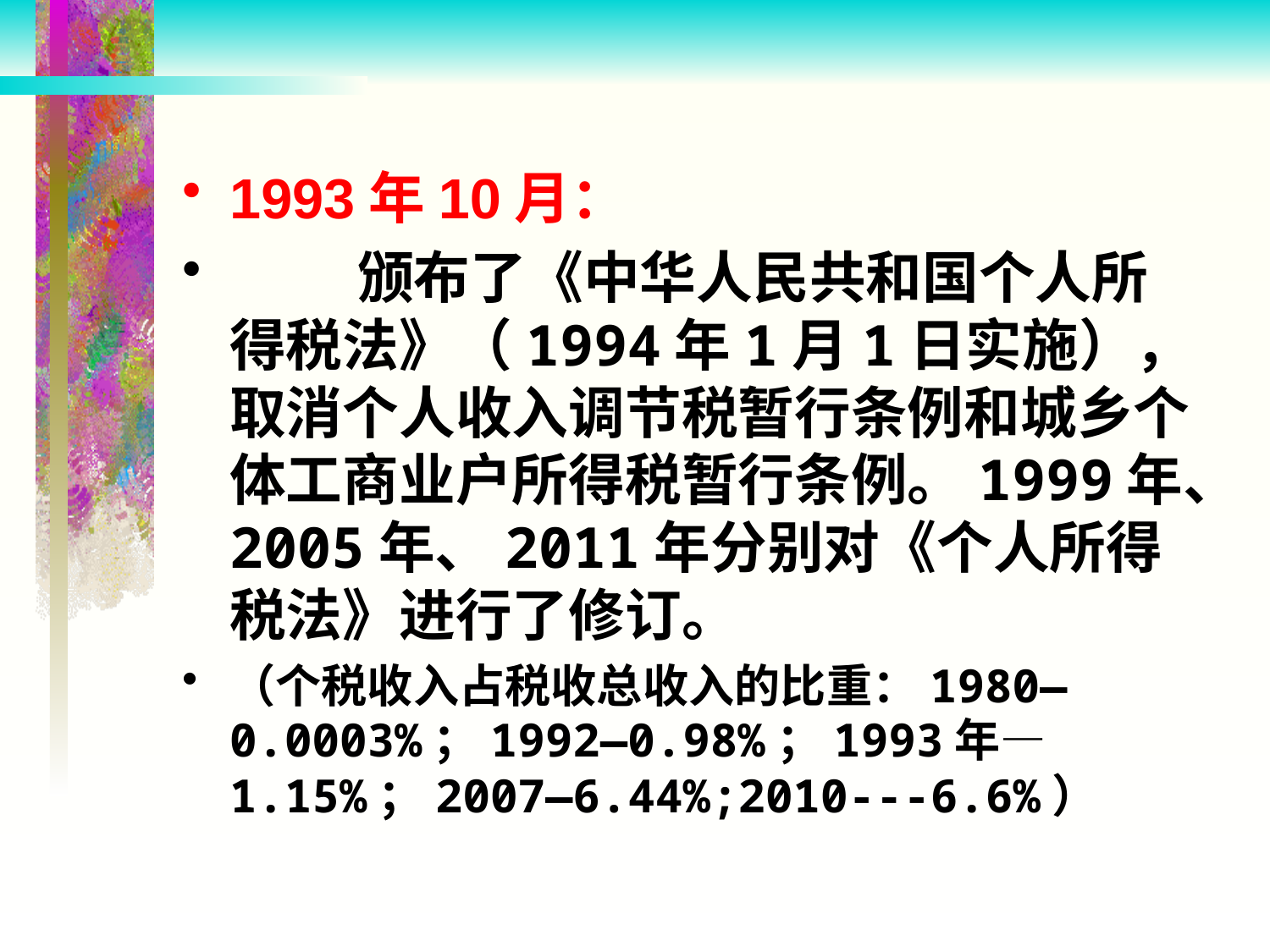

1993年10月：
         颁布了《中华人民共和国个人所得税法》（1994年1月1日实施），取消个人收入调节税暂行条例和城乡个体工商业户所得税暂行条例。1999年、2005年、2011年分别对《个人所得税法》进行了修订。
（个税收入占税收总收入的比重：1980—0.0003%；1992—0.98%；1993年—1.15%；2007—6.44%;2010---6.6%）